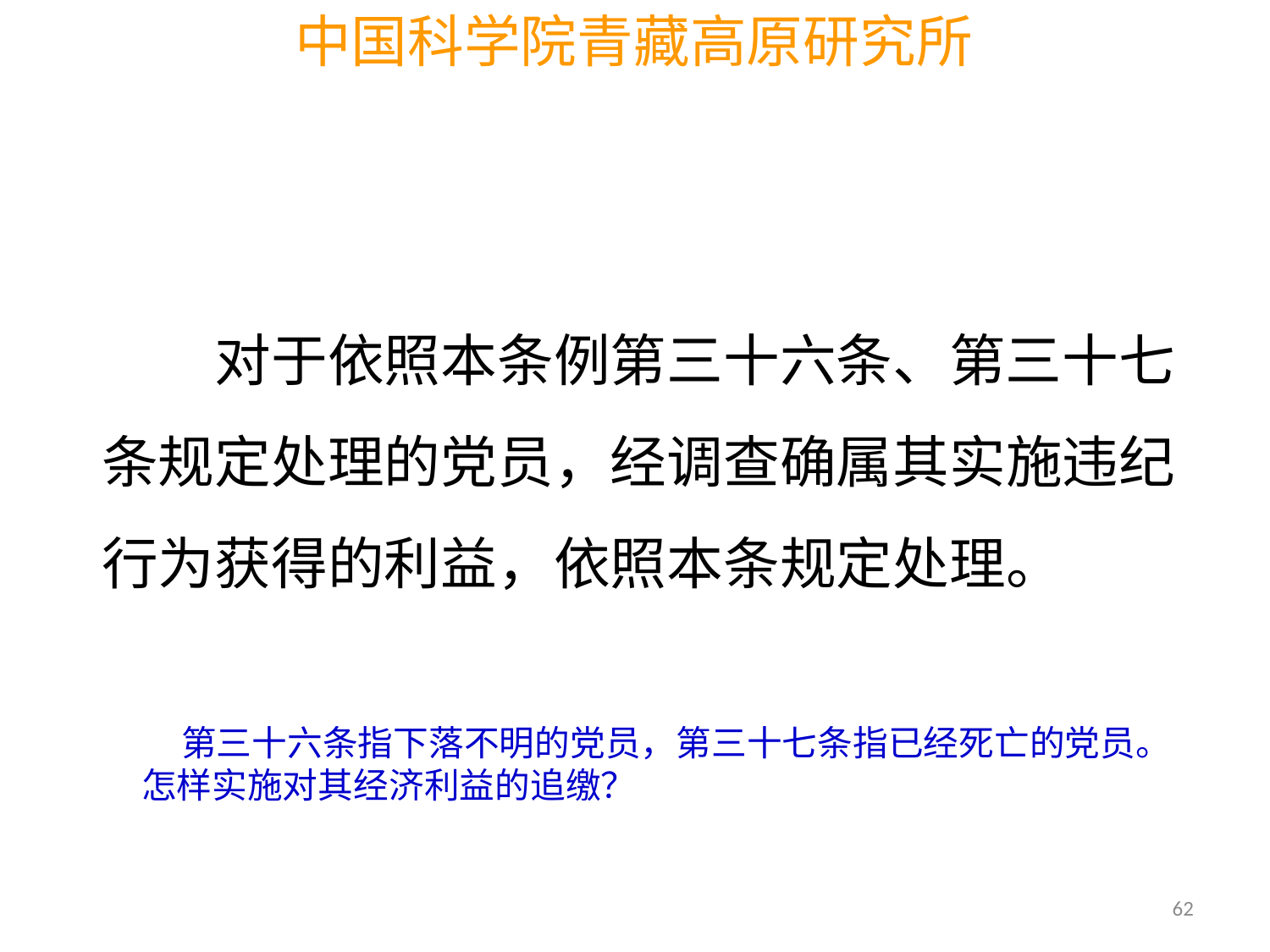

对于依照本条例第三十六条、第三十七条规定处理的党员，经调查确属其实施违纪行为获得的利益，依照本条规定处理。
    第三十六条指下落不明的党员，第三十七条指已经死亡的党员。怎样实施对其经济利益的追缴？
62